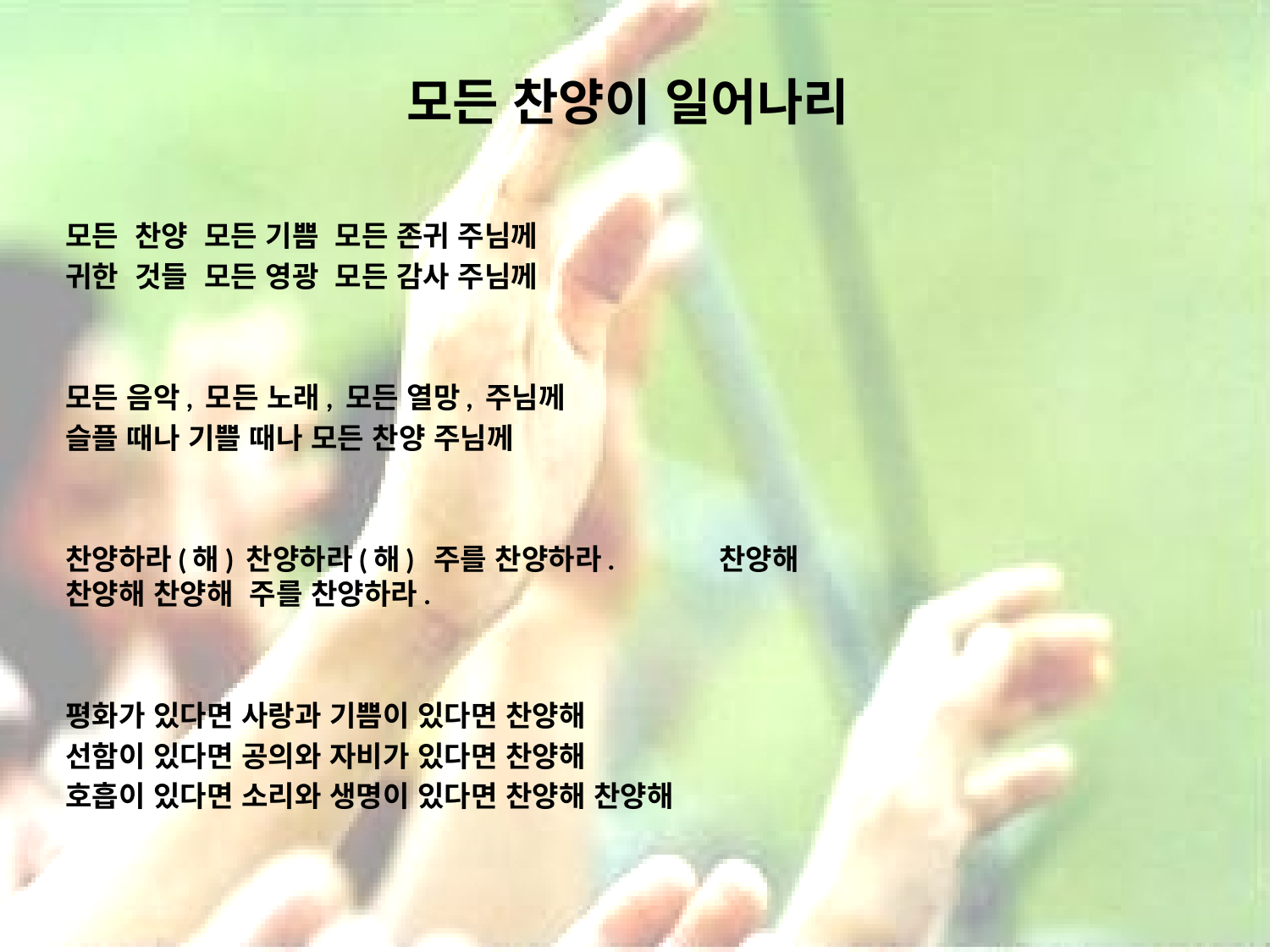

# 모든 찬양이 일어나리
모든  찬양  모든 기쁨  모든 존귀 주님께
귀한  것들  모든 영광  모든 감사 주님께

모든 음악, 모든 노래, 모든 열망, 주님께
슬플 때나 기쁠 때나 모든 찬양 주님께

찬양하라(해) 찬양하라(해)  주를 찬양하라.               찬양해 찬양해 찬양해  주를 찬양하라.

평화가 있다면 사랑과 기쁨이 있다면 찬양해
선함이 있다면 공의와 자비가 있다면 찬양해
호흡이 있다면 소리와 생명이 있다면 찬양해 찬양해